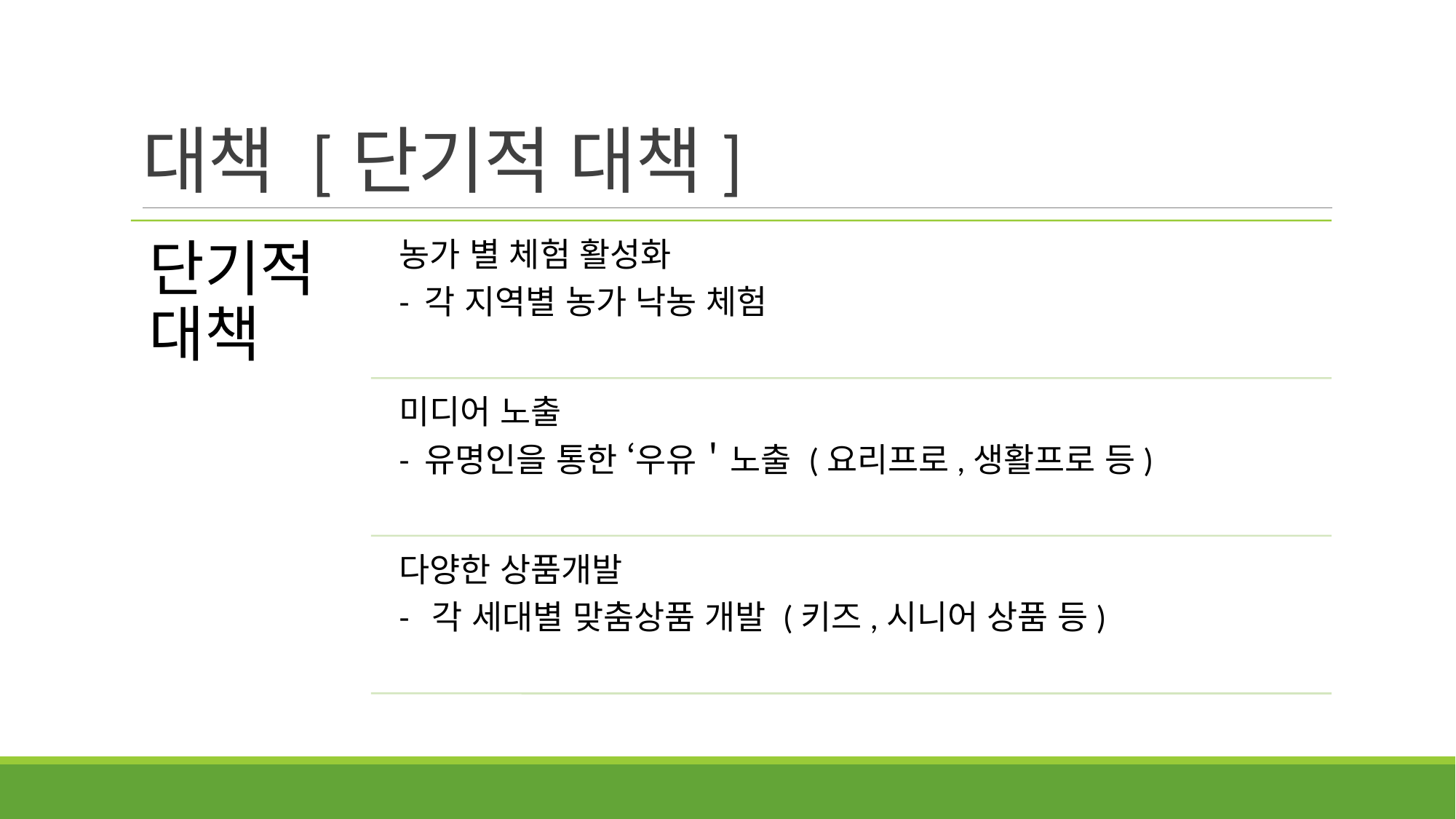

# 대책 [단기적 대책]
단기적 대책
농가 별 체험 활성화
- 각 지역별 농가 낙농 체험
미디어 노출
- 유명인을 통한 ‘우유＇노출 (요리프로,생활프로 등)
다양한 상품개발
-  각 세대별 맞춤상품 개발 (키즈,시니어 상품 등)